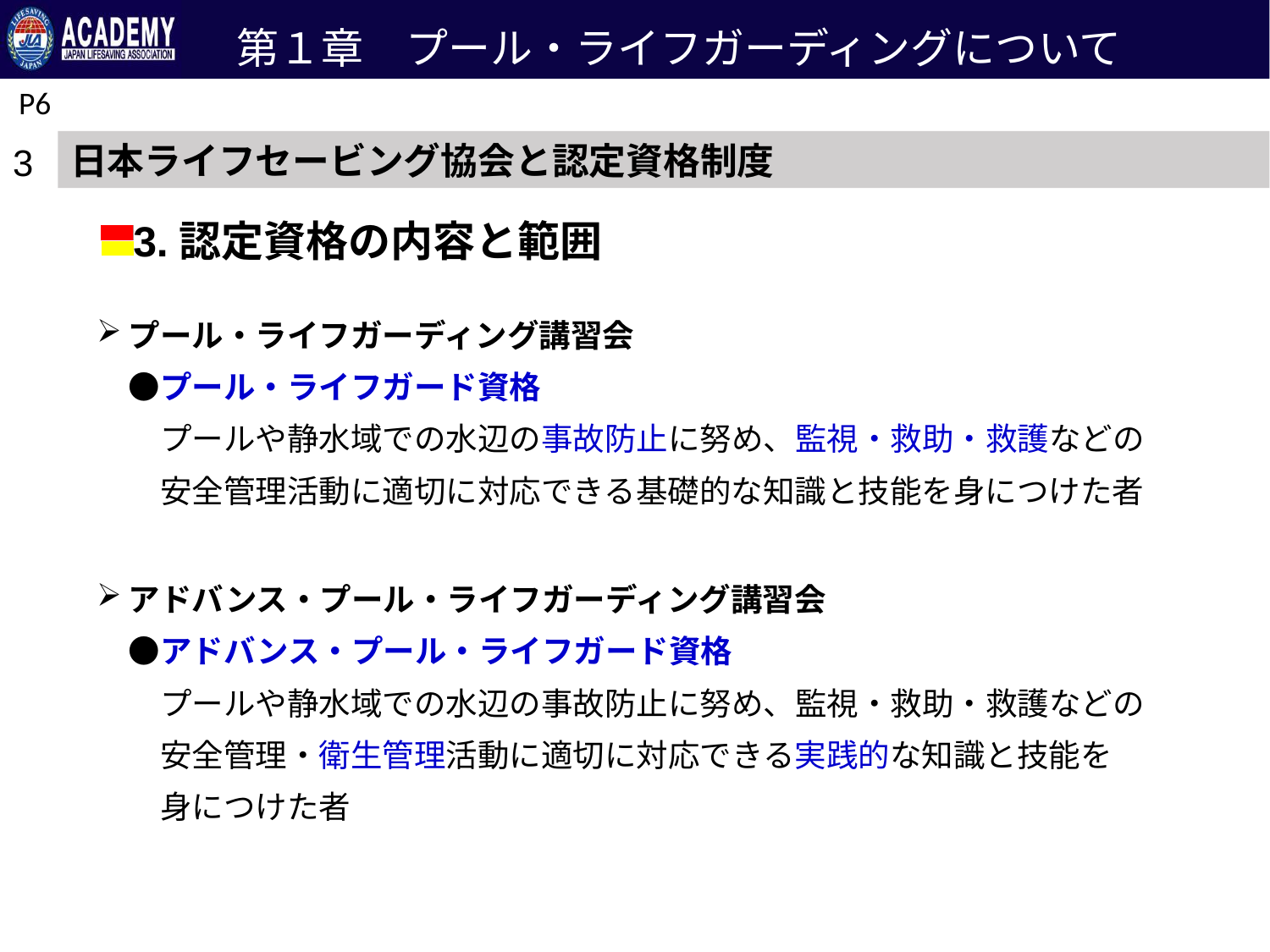

第１章　プール・ライフガーディングについて
P6
日本ライフセービング協会と認定資格制度
3
3.認定資格の内容と範囲
プール・ライフガーディング講習会
　●プール・ライフガード資格
　　プールや静水域での水辺の事故防止に努め、監視・救助・救護などの
　　安全管理活動に適切に対応できる基礎的な知識と技能を身につけた者
アドバンス・プール・ライフガーディング講習会
　●アドバンス・プール・ライフガード資格
　　プールや静水域での水辺の事故防止に努め、監視・救助・救護などの
　　安全管理・衛生管理活動に適切に対応できる実践的な知識と技能を
　　身につけた者